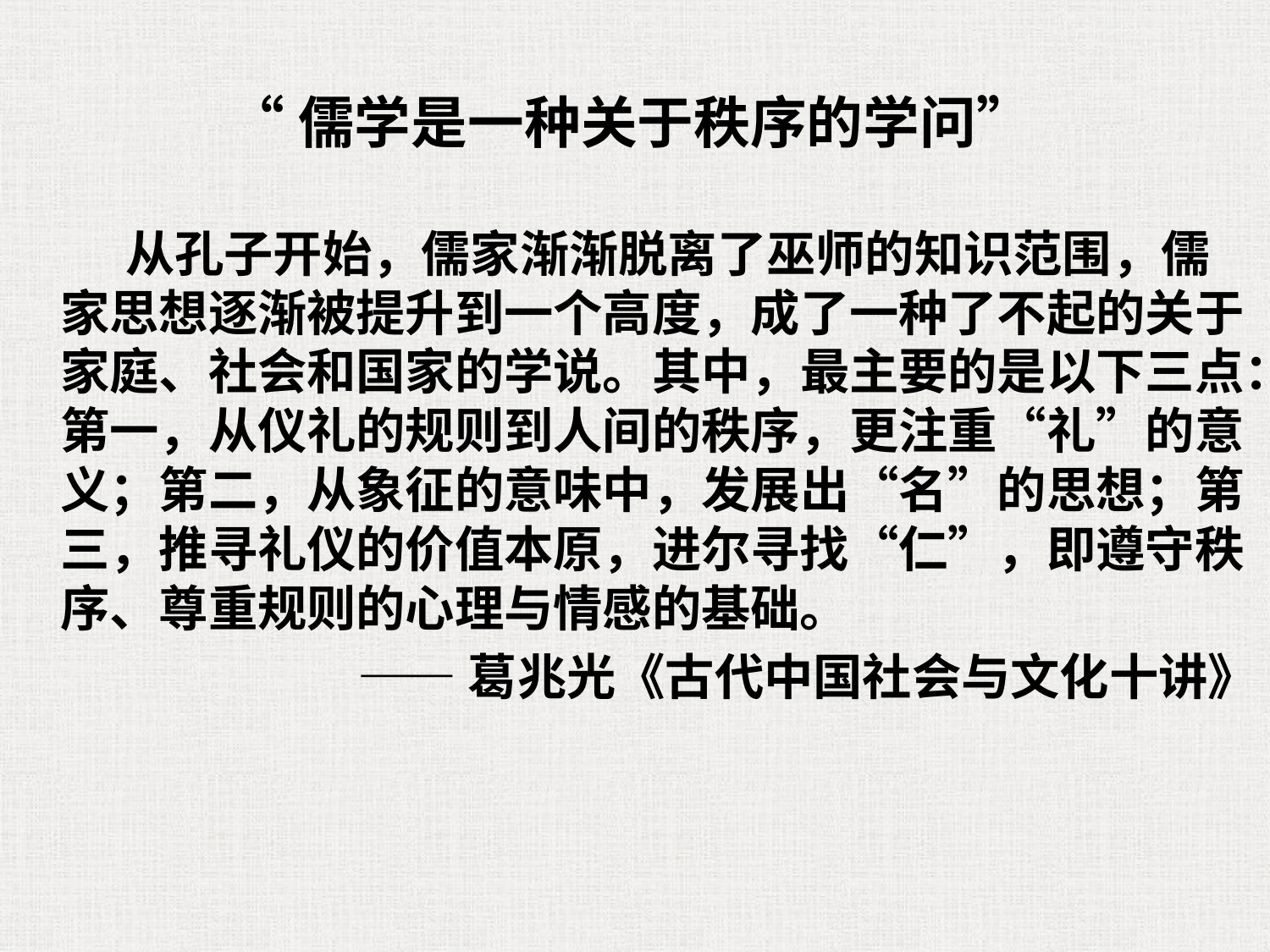

# “儒学是一种关于秩序的学问”
         从孔子开始，儒家渐渐脱离了巫师的知识范围，儒家思想逐渐被提升到一个高度，成了一种了不起的关于家庭、社会和国家的学说。其中，最主要的是以下三点：第一，从仪礼的规则到人间的秩序，更注重“礼”的意义；第二，从象征的意味中，发展出“名”的思想；第三，推寻礼仪的价值本原，进尔寻找“仁”，即遵守秩序、尊重规则的心理与情感的基础。
——葛兆光《古代中国社会与文化十讲》